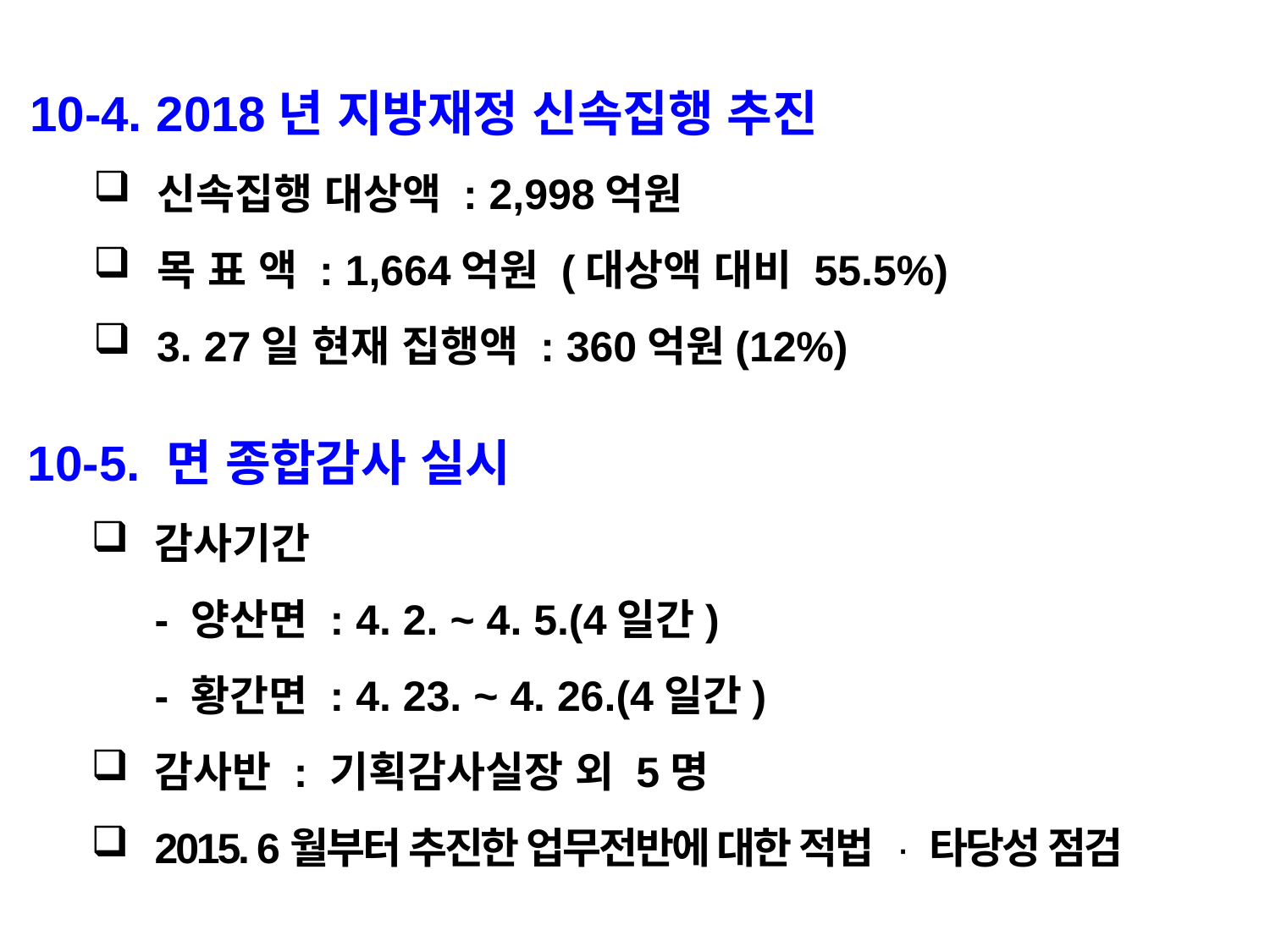

10-4. 2018년 지방재정 신속집행 추진
신속집행 대상액 : 2,998억원
목 표 액 : 1,664억원 (대상액 대비 55.5%)
3. 27일 현재 집행액 : 360억원(12%)
10-5. 면 종합감사 실시
감사기간
- 양산면 : 4. 2. ~ 4. 5.(4일간)
- 황간면 : 4. 23. ~ 4. 26.(4일간)
감사반 : 기획감사실장 외 5명
2015. 6월부터 추진한 업무전반에 대한 적법 · 타당성 점검